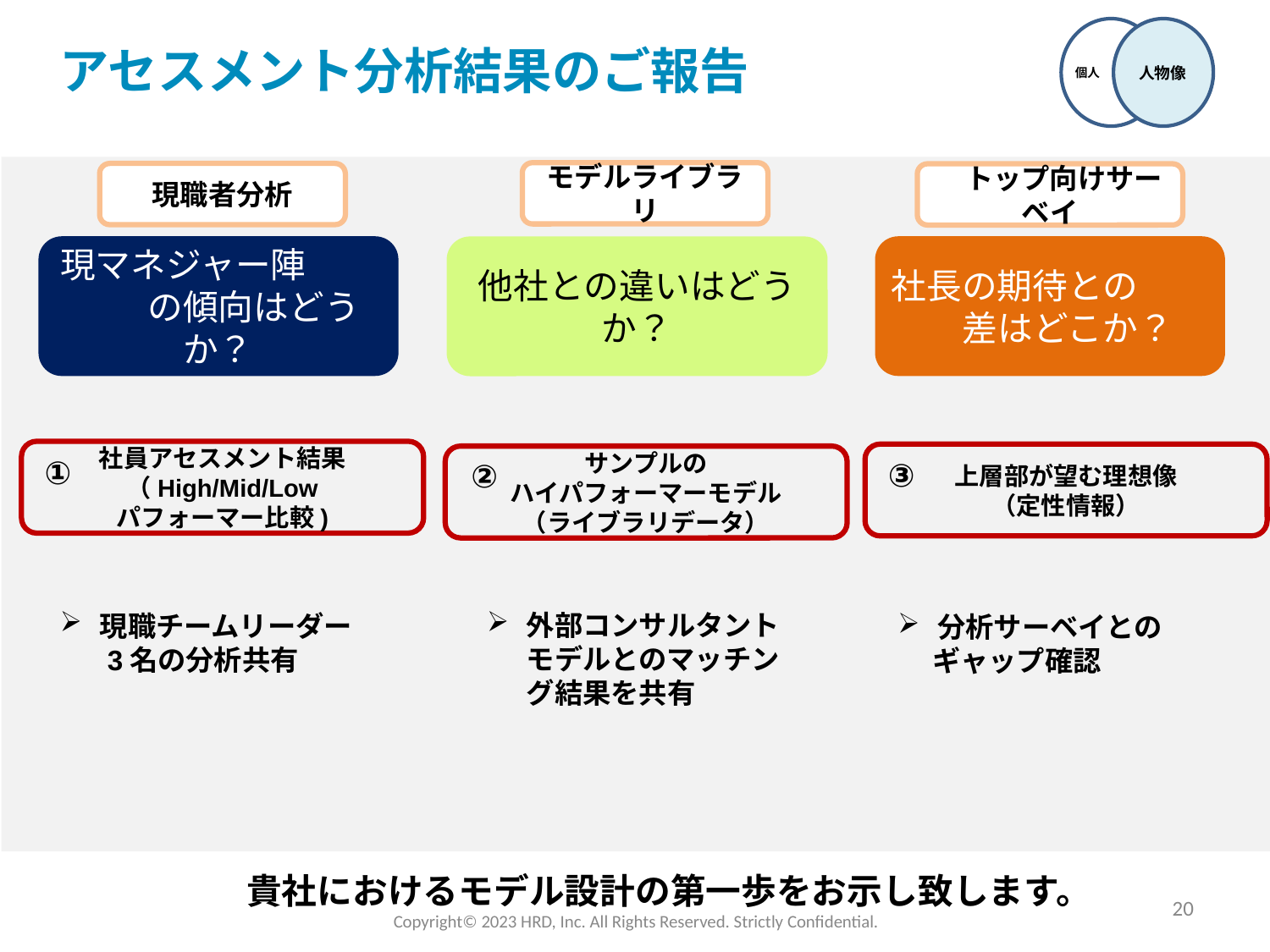

人物像
個人
アセスメント分析結果のご報告

モデルライブラリ
現職者分析
　トップ向けサーベイ
現マネジャー陣　　　　の傾向はどうか？
社長の期待との　　　差はどこか？
他社との違いはどうか？
社員アセスメント結果
（High/Mid/Low
パフォーマー比較)
①
上層部が望む理想像
（定性情報）
③
サンプルの
ハイパフォーマーモデル
（ライブラリデータ）
②
外部コンサルタントモデルとのマッチング結果を共有
現職チームリーダー
　  3名の分析共有
分析サーベイとの
　 ギャップ確認
貴社におけるモデル設計の第一歩をお示し致します。
20
Copyright©️ 2023 HRD, Inc. All Rights Reserved. Strictly Confidential.